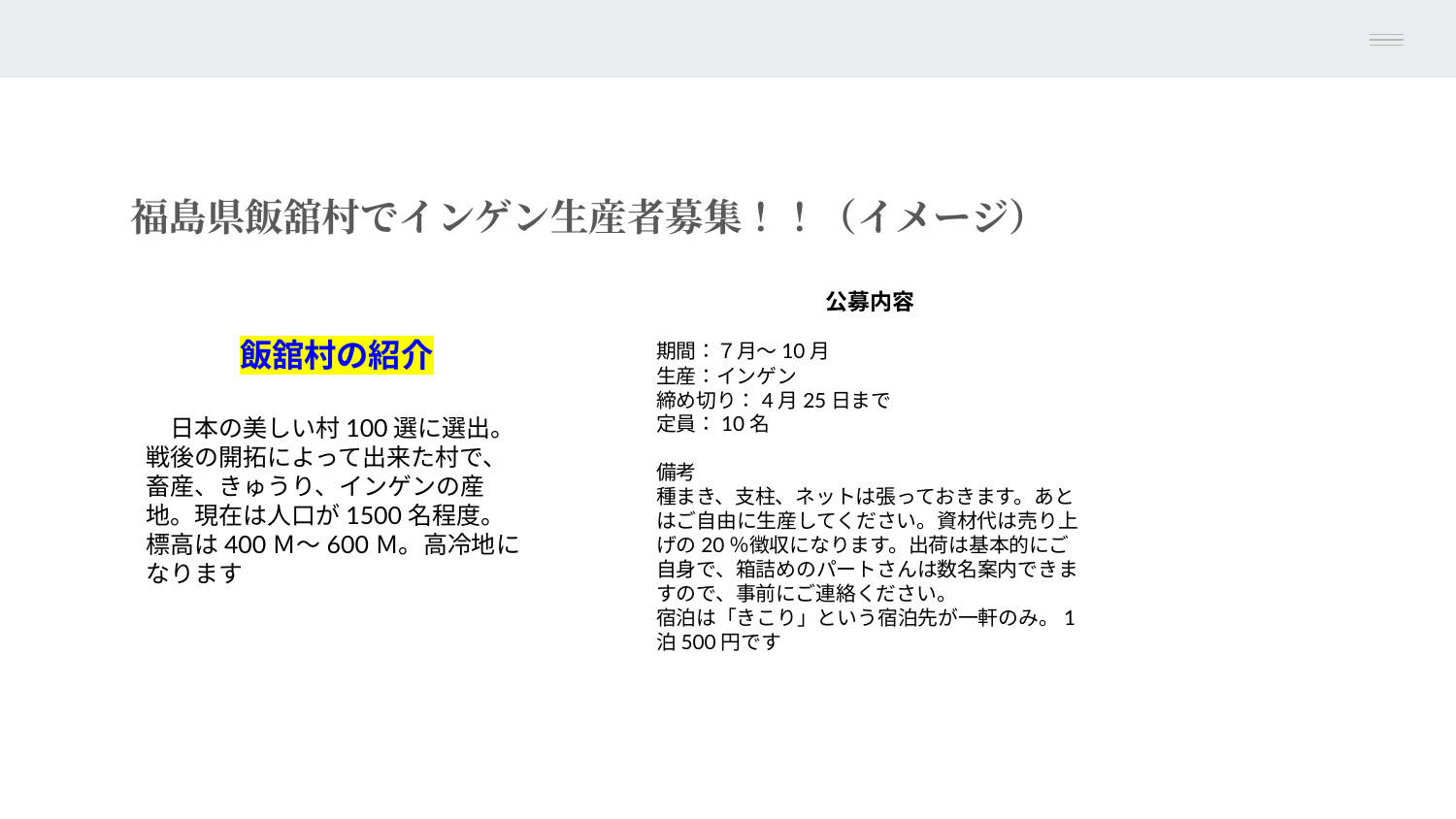

福島県飯舘村でインゲン生産者募集！！（イメージ）
公募内容

期間：７月～10月
生産：インゲン
締め切り：4月25日まで
定員：10名

備考
種まき、支柱、ネットは張っておきます。あとはご自由に生産してください。資材代は売り上げの20％徴収になります。出荷は基本的にご自身で、箱詰めのパートさんは数名案内できますので、事前にご連絡ください。
宿泊は「きこり」という宿泊先が一軒のみ。1泊500円です

飯舘村の紹介

　日本の美しい村100選に選出。戦後の開拓によって出来た村で、畜産、きゅうり、インゲンの産地。現在は人口が1500名程度。標高は400Ｍ～600Ｍ。高冷地になります